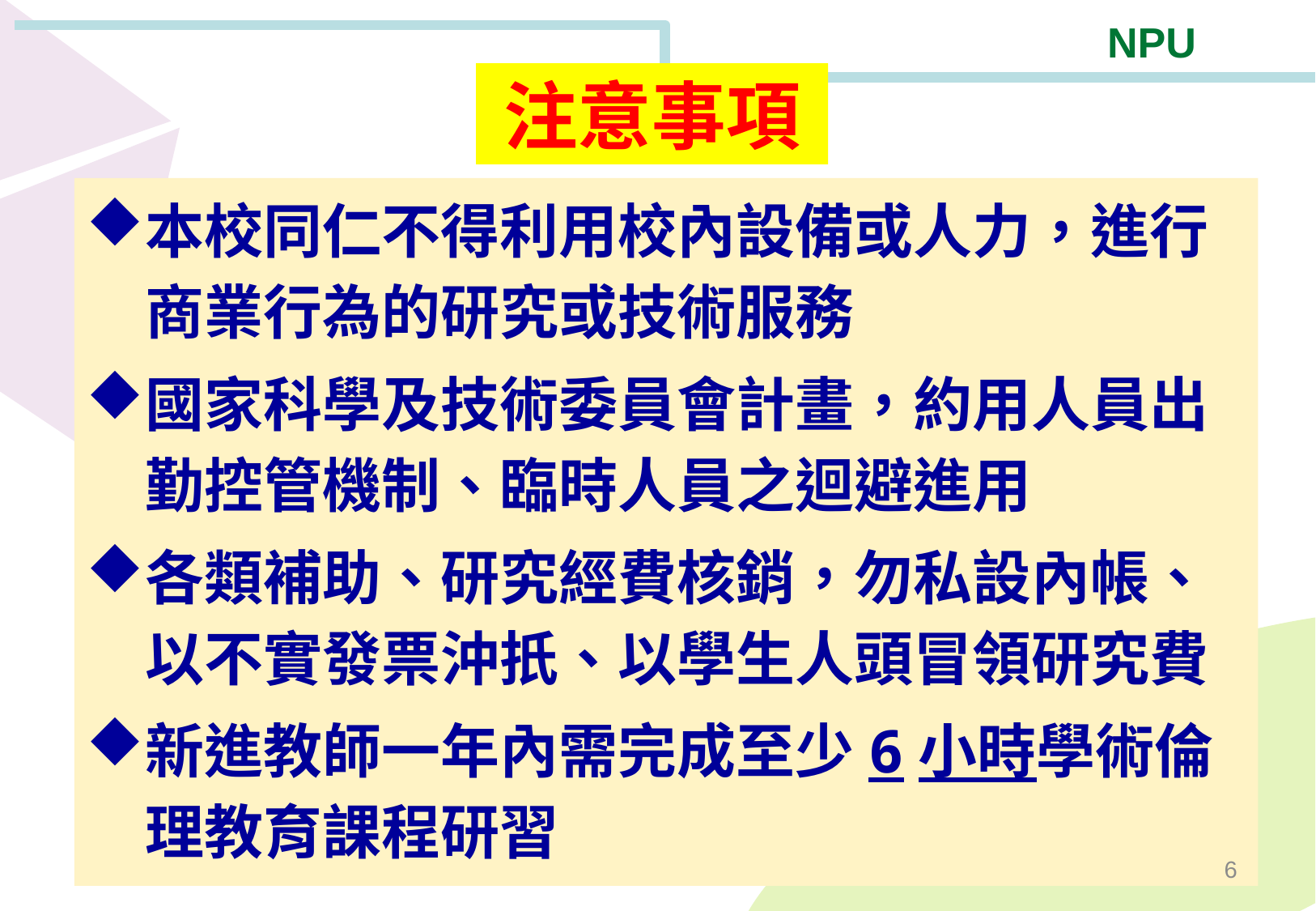

注意事項
本校同仁不得利用校內設備或人力，進行商業行為的研究或技術服務
國家科學及技術委員會計畫，約用人員出勤控管機制、臨時人員之迴避進用
各類補助、研究經費核銷，勿私設內帳、以不實發票沖扺、以學生人頭冒領研究費
新進教師一年內需完成至少6小時學術倫理教育課程研習
6